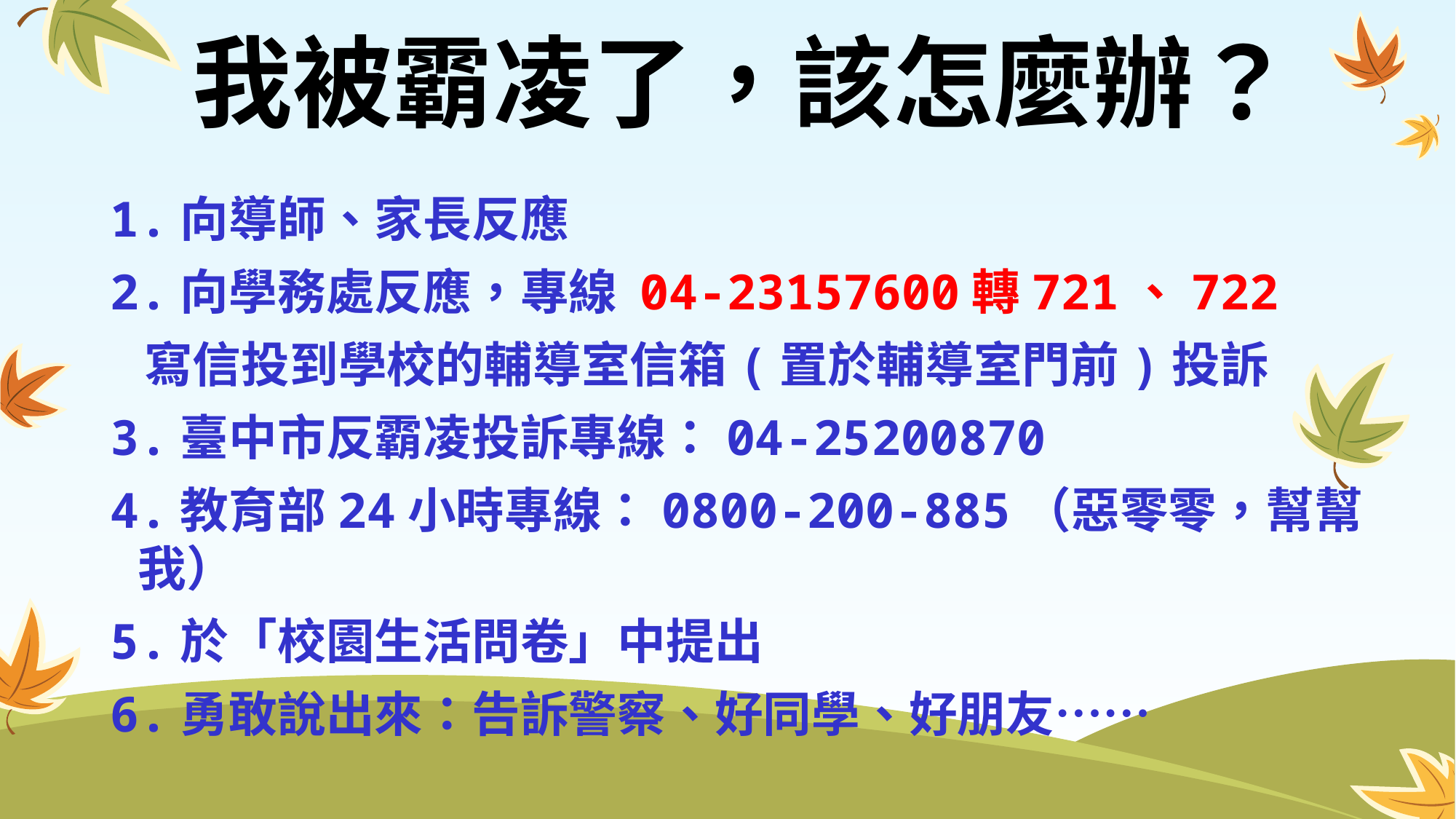

# 我被霸凌了，該怎麼辦？
1.向導師、家長反應
2.向學務處反應，專線 04-23157600轉721、722
  寫信投到學校的輔導室信箱(置於輔導室門前)投訴
3.臺中市反霸凌投訴專線：04-25200870
4.教育部24小時專線：0800-200-885（惡零零，幫幫我）
5.於「校園生活問卷」中提出
6.勇敢說出來：告訴警察、好同學、好朋友……